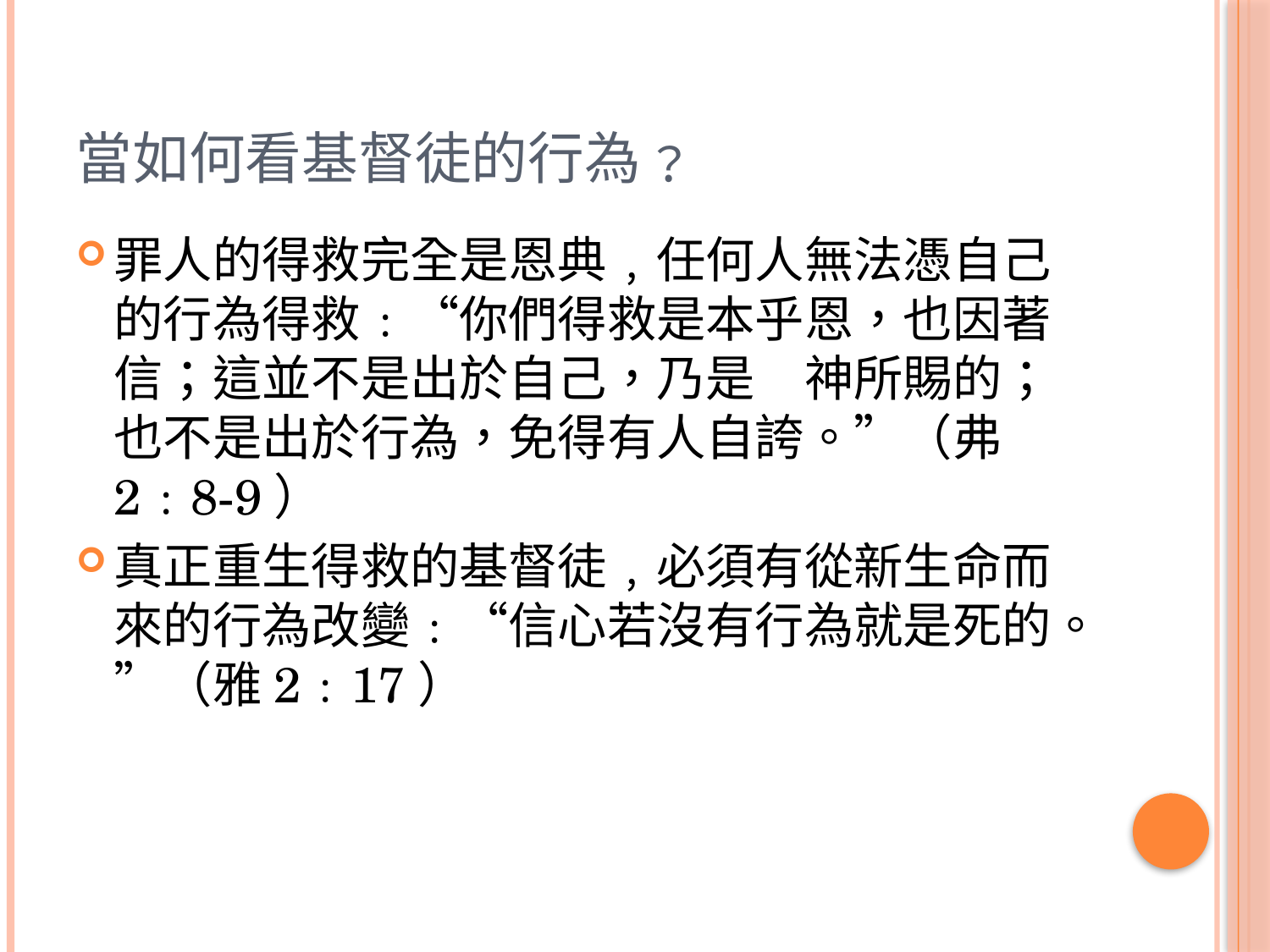

# 當如何看基督徒的行為﹖
罪人的得救完全是恩典﹐任何人無法憑自己的行為得救﹕“你們得救是本乎恩，也因著信；這並不是出於自己，乃是　神所賜的；也不是出於行為，免得有人自誇。”（弗2﹕8-9）
真正重生得救的基督徒﹐必須有從新生命而來的行為改變﹕“信心若沒有行為就是死的。”（雅2﹕17）